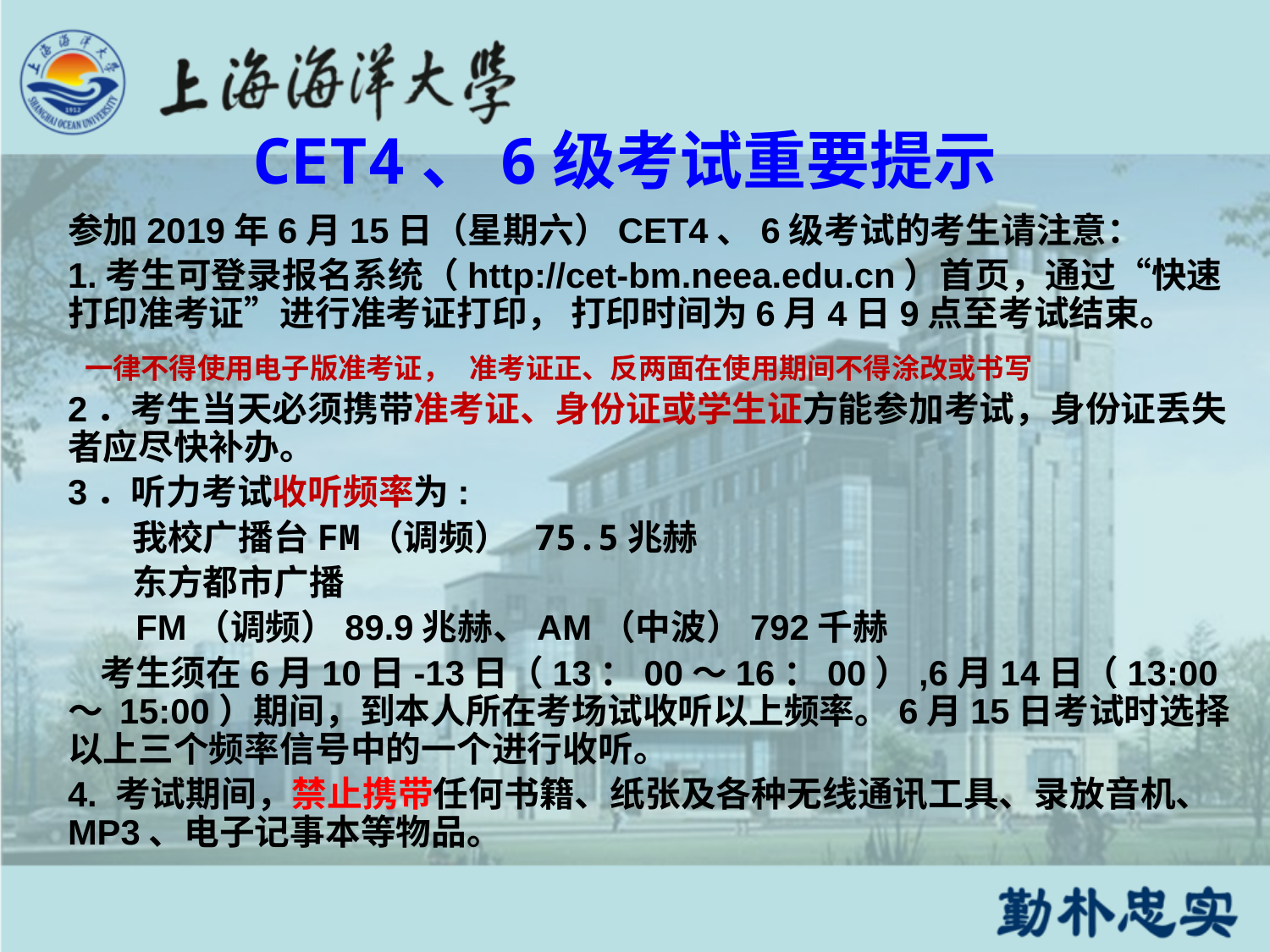

# CET4、6级考试重要提示
参加2019年6月15日（星期六）CET4、6级考试的考生请注意：
1.考生可登录报名系统（http://cet-bm.neea.edu.cn）首页，通过“快速打印准考证”进行准考证打印， 打印时间为6月4日9点至考试结束。
  一律不得使用电子版准考证，   准考证正、反两面在使用期间不得涂改或书写
2．考生当天必须携带准考证、身份证或学生证方能参加考试，身份证丢失者应尽快补办。
3．听力考试收听频率为:
       我校广播台FM（调频）  75.5兆赫
       东方都市广播
       FM（调频）89.9兆赫、AM（中波）792千赫
   考生须在6月10日-13日（13：00～16：00）,6月14日（13:00 ～ 15:00）期间，到本人所在考场试收听以上频率。6月15日考试时选择以上三个频率信号中的一个进行收听。
4. 考试期间，禁止携带任何书籍、纸张及各种无线通讯工具、录放音机、MP3、电子记事本等物品。